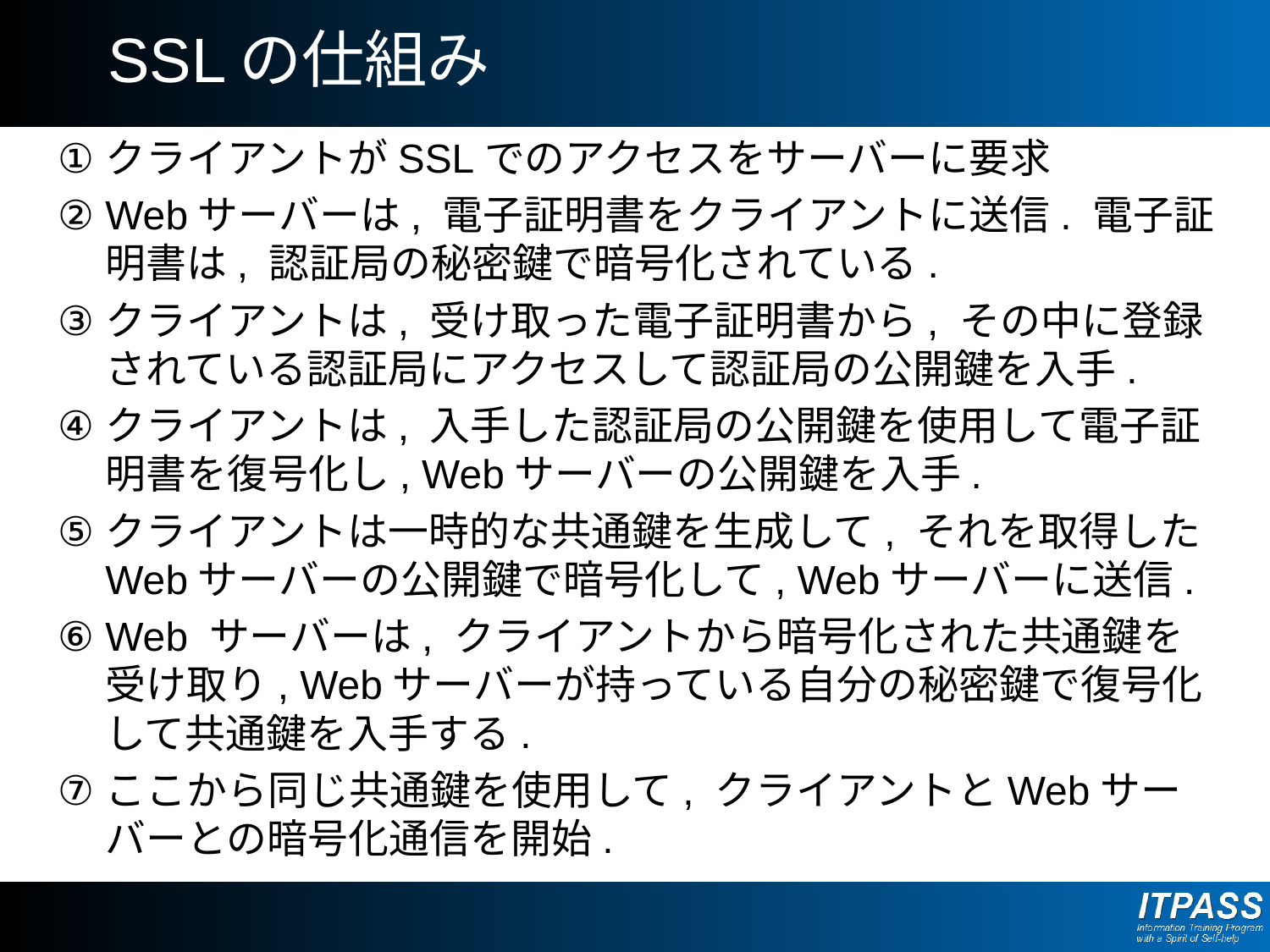

# SSLの仕組み
クライアントがSSLでのアクセスをサーバーに要求
Webサーバーは, 電子証明書をクライアントに送信. 電子証明書は, 認証局の秘密鍵で暗号化されている.
クライアントは, 受け取った電子証明書から, その中に登録されている認証局にアクセスして認証局の公開鍵を入手.
クライアントは, 入手した認証局の公開鍵を使用して電子証明書を復号化し, Webサーバーの公開鍵を入手.
クライアントは一時的な共通鍵を生成して, それを取得したWebサーバーの公開鍵で暗号化して, Webサーバーに送信.
Web サーバーは, クライアントから暗号化された共通鍵を受け取り, Webサーバーが持っている自分の秘密鍵で復号化して共通鍵を入手する.
ここから同じ共通鍵を使用して, クライアントとWebサーバーとの暗号化通信を開始.